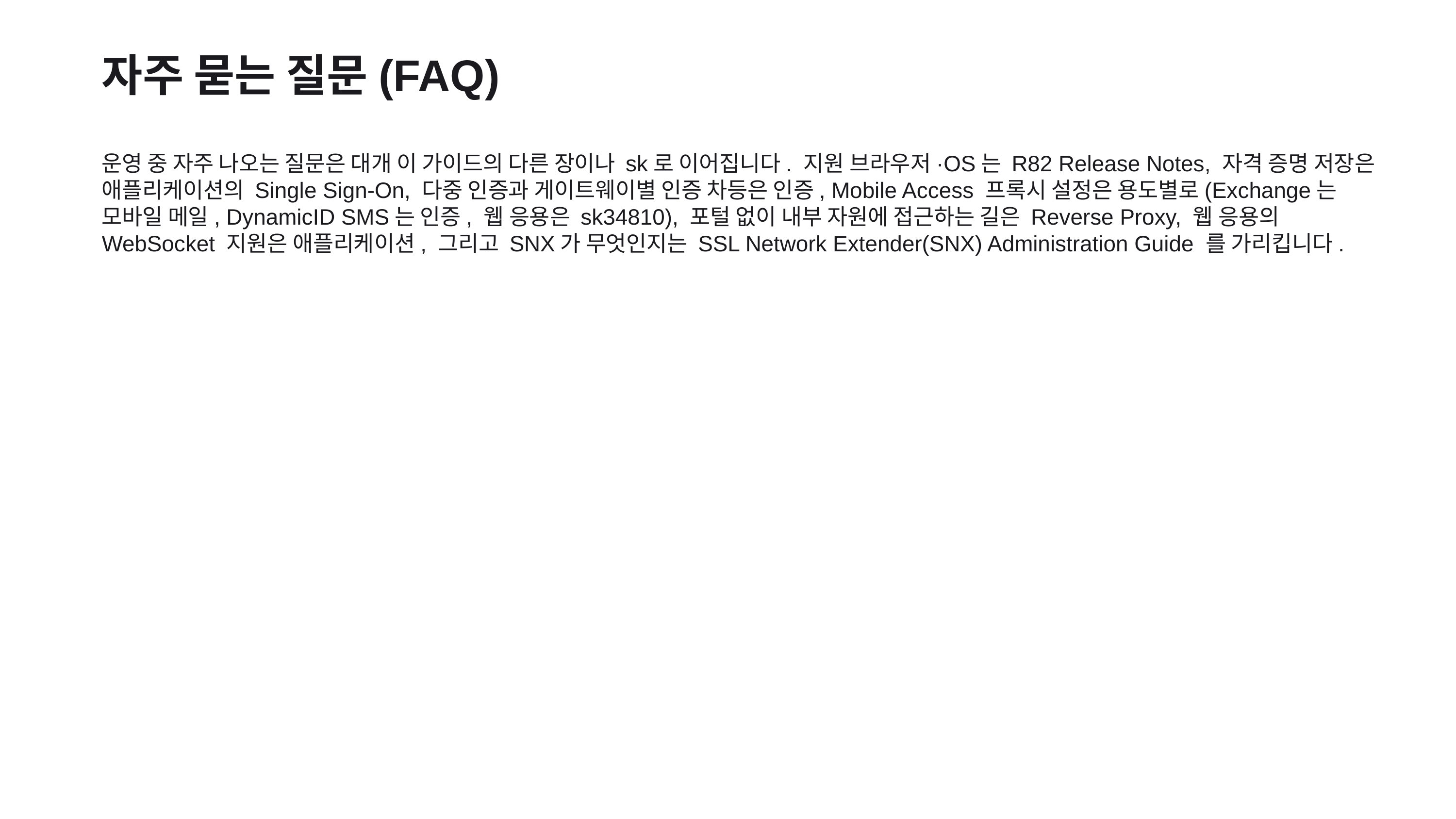

자주 묻는 질문(FAQ)
운영 중 자주 나오는 질문은 대개 이 가이드의 다른 장이나 sk로 이어집니다. 지원 브라우저·OS는 R82 Release Notes, 자격 증명 저장은 애플리케이션의 Single Sign-On, 다중 인증과 게이트웨이별 인증 차등은 인증, Mobile Access 프록시 설정은 용도별로(Exchange는 모바일 메일, DynamicID SMS는 인증, 웹 응용은 sk34810), 포털 없이 내부 자원에 접근하는 길은 Reverse Proxy, 웹 응용의 WebSocket 지원은 애플리케이션, 그리고 SNX가 무엇인지는 SSL Network Extender(SNX) Administration Guide 를 가리킵니다.